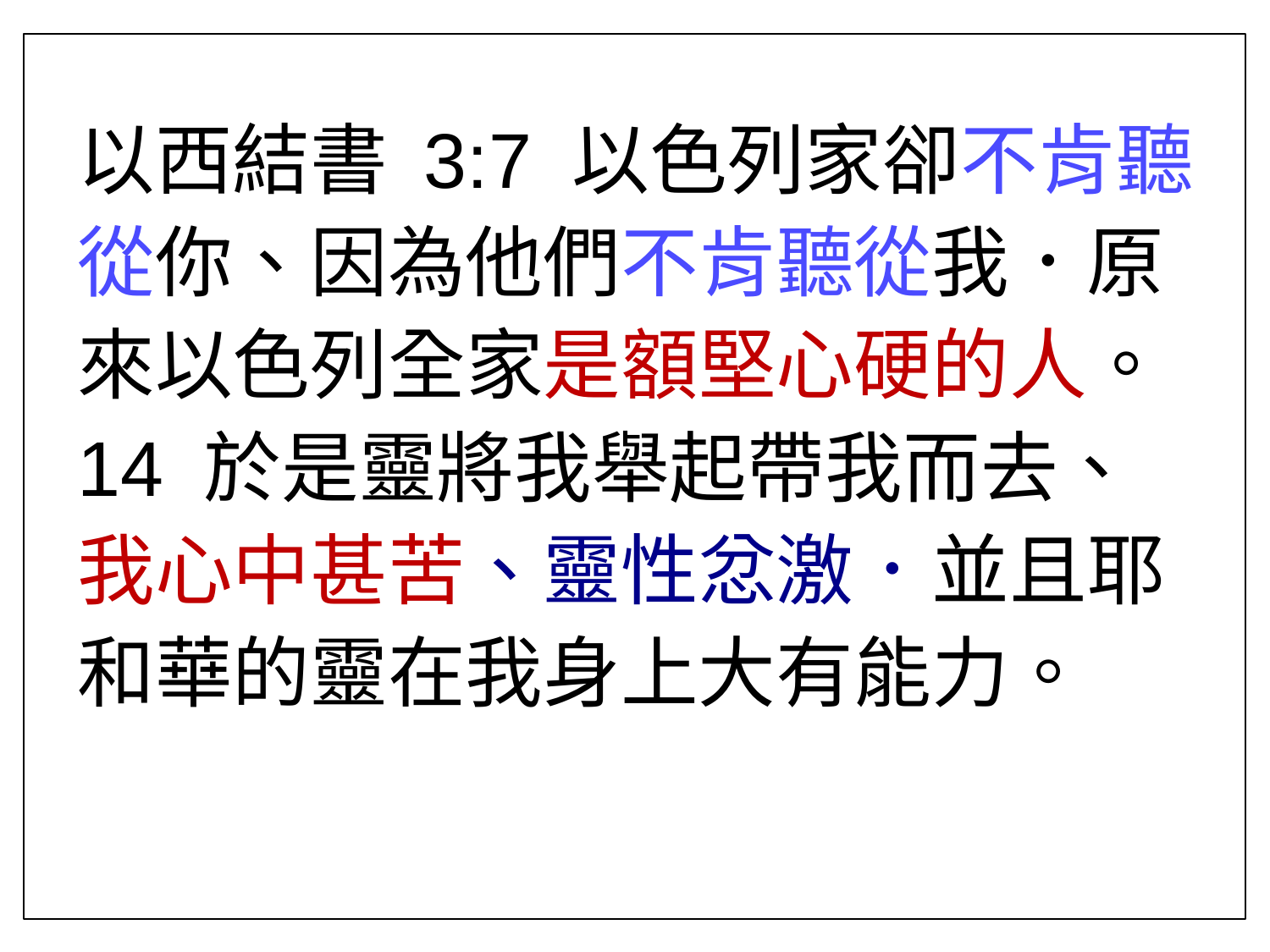

以西結書 3:7 以色列家卻不肯聽從你、因為他們不肯聽從我．原來以色列全家是額堅心硬的人。14 於是靈將我舉起帶我而去、我心中甚苦、靈性忿激．並且耶和華的靈在我身上大有能力。